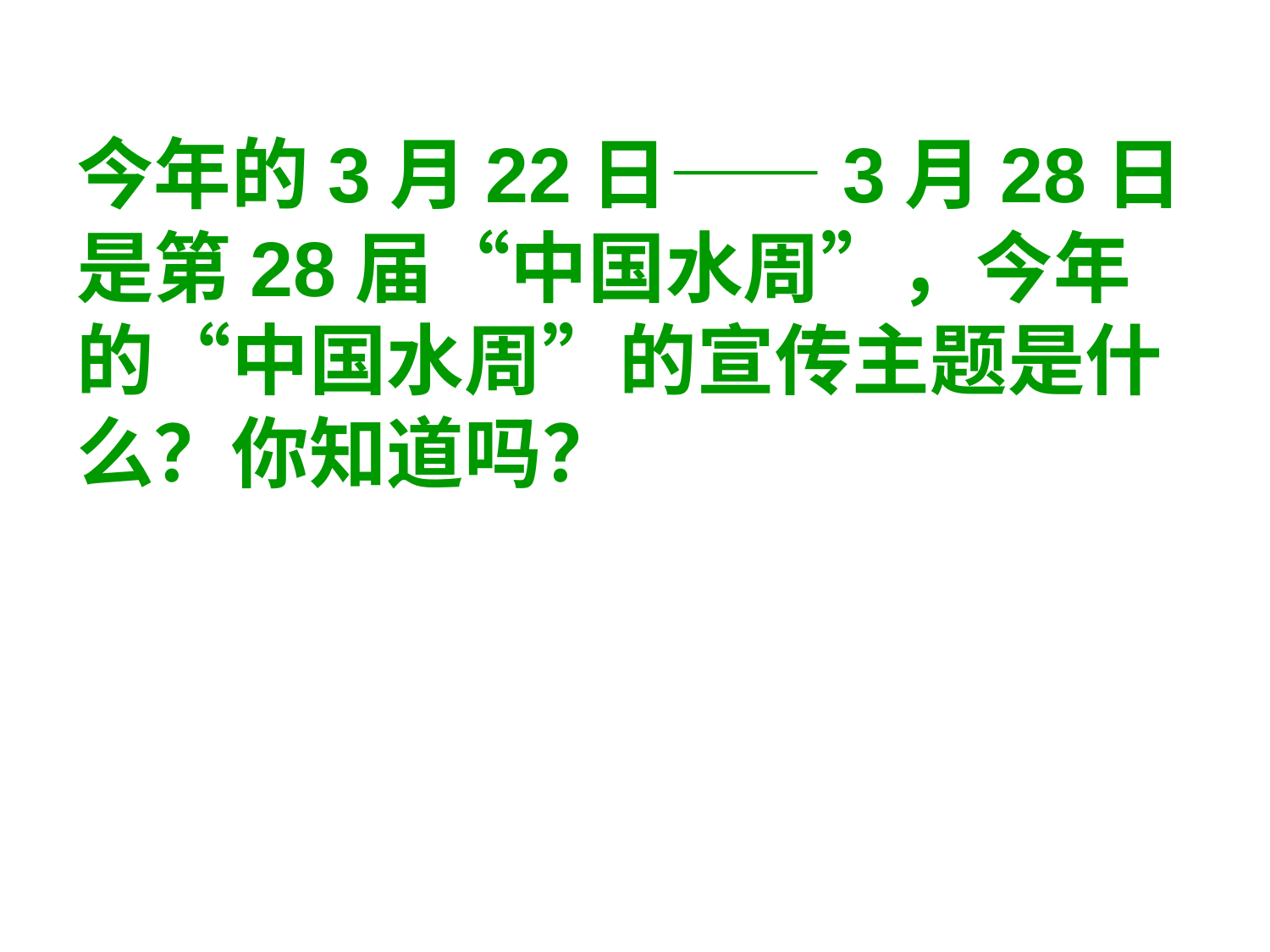

# 今年的3月22日——3月28日是第28届“中国水周”，今年的“中国水周”的宣传主题是什么？你知道吗？